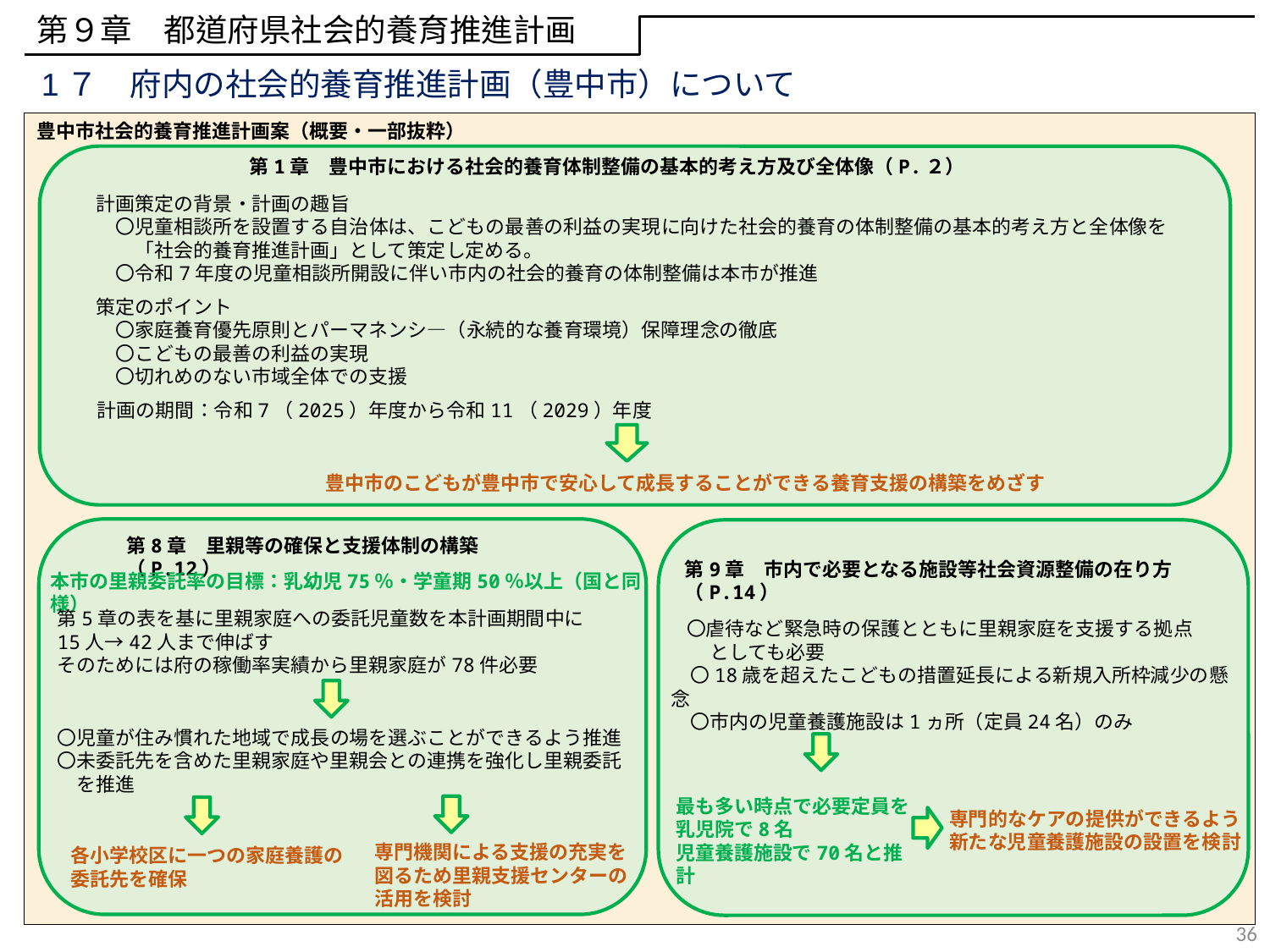

第９章　都道府県社会的養育推進計画
1７　府内の社会的養育推進計画（豊中市）について
豊中市社会的養育推進計画案（概要・一部抜粋）

第1章　豊中市における社会的養育体制整備の基本的考え方及び全体像（P.２）
計画策定の背景・計画の趣旨
　〇児童相談所を設置する自治体は、こどもの最善の利益の実現に向けた社会的養育の体制整備の基本的考え方と全体像を
　　「社会的養育推進計画」として策定し定める。
　〇令和7年度の児童相談所開設に伴い市内の社会的養育の体制整備は本市が推進
策定のポイント
　〇家庭養育優先原則とパーマネンシ―（永続的な養育環境）保障理念の徹底
　〇こどもの最善の利益の実現
　〇切れめのない市域全体での支援
計画の期間：令和7（2025）年度から令和11（2029）年度
豊中市のこどもが豊中市で安心して成長することができる養育支援の構築をめざす

第8章　里親等の確保と支援体制の構築（P.12）
本市の里親委託率の目標：乳幼児75％・学童期50％以上（国と同様）
第5章の表を基に里親家庭への委託児童数を本計画期間中に
15人→42人まで伸ばす
そのためには府の稼働率実績から里親家庭が78件必要

〇児童が住み慣れた地域で成長の場を選ぶことができるよう推進
〇未委託先を含めた里親家庭や里親会との連携を強化し里親委託
　を推進

専門機関による支援の充実を図るため里親支援センターの活用を検討
各小学校区に一つの家庭養護の委託先を確保

第9章　市内で必要となる施設等社会資源整備の在り方（P.14）
　〇虐待など緊急時の保護とともに里親家庭を支援する拠点
　　としても必要
　〇18歳を超えたこどもの措置延長による新規入所枠減少の懸念
　〇市内の児童養護施設は1ヵ所（定員24名）のみ

最も多い時点で必要定員を
乳児院で8名
児童養護施設で70名と推計
専門的なケアの提供ができるよう
新たな児童養護施設の設置を検討

36